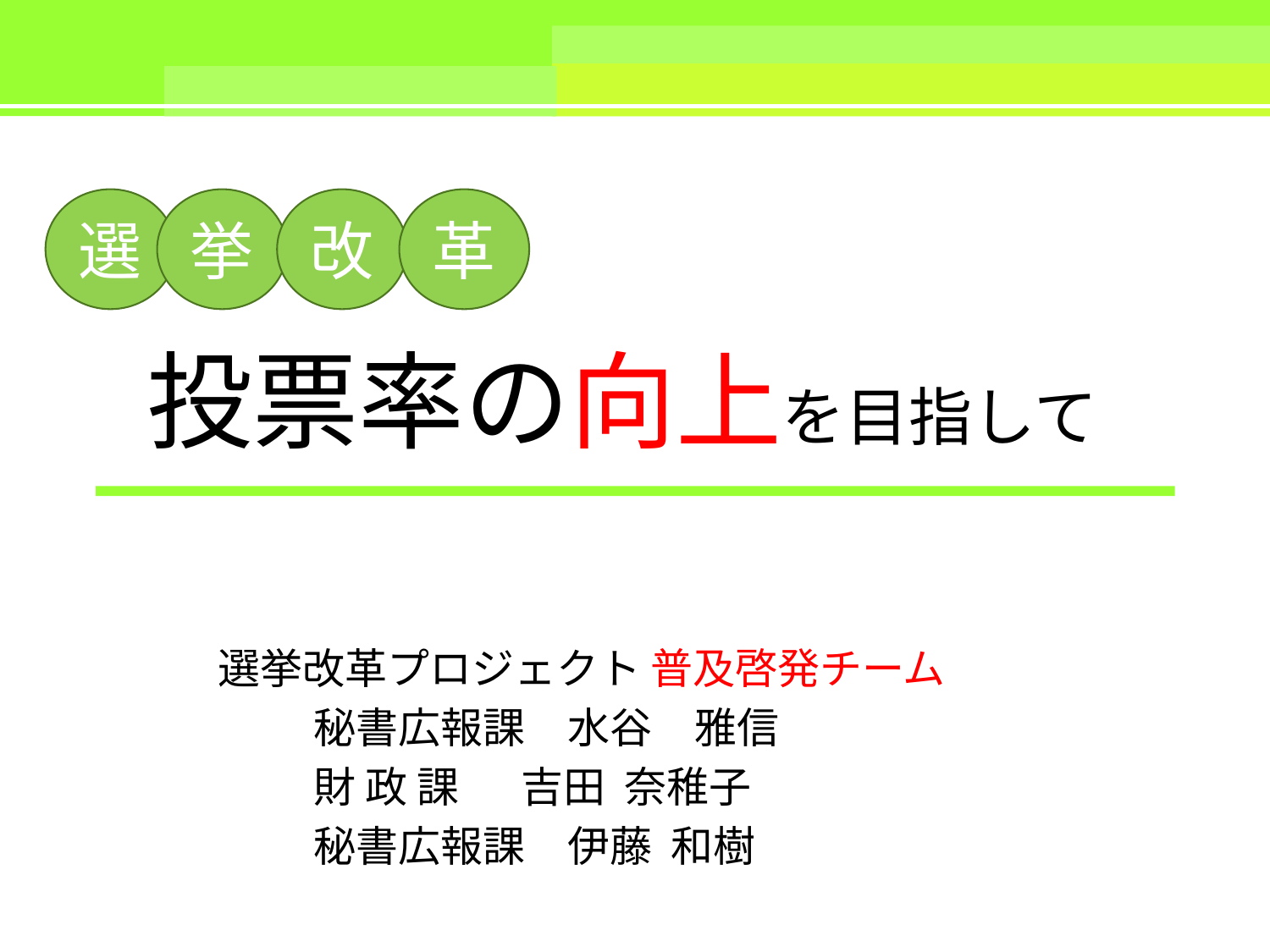

選
挙
改
革
# 投票率の向上を目指して
選挙改革プロジェクト 普及啓発チーム
         秘書広報課　水谷　雅信
         財 政 課　  吉田  奈稚子
         秘書広報課　伊藤  和樹